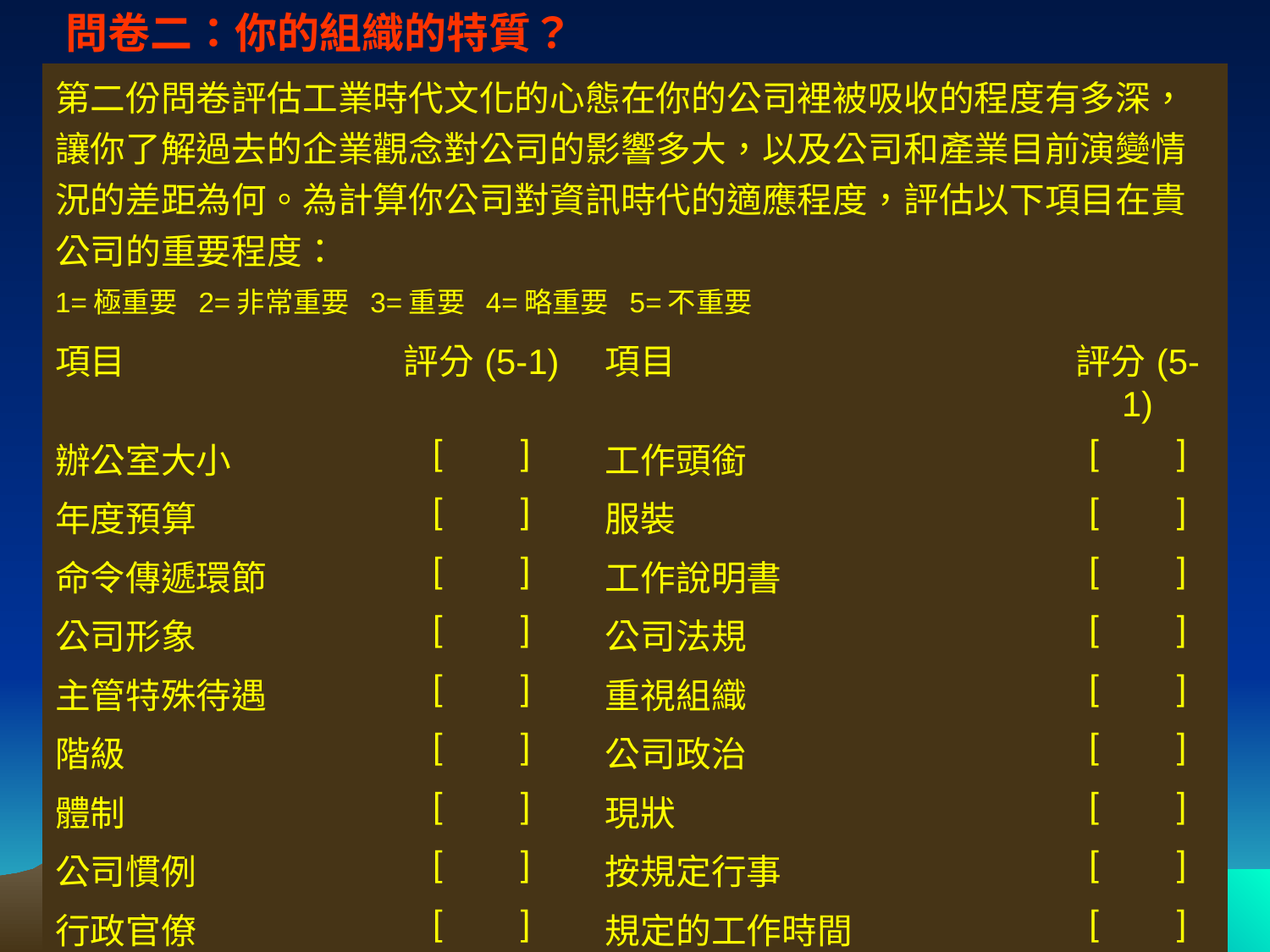

問卷二：你的組織的特質？
| 第二份問卷評估工業時代文化的心態在你的公司裡被吸收的程度有多深，讓你了解過去的企業觀念對公司的影響多大，以及公司和產業目前演變情況的差距為何。為計算你公司對資訊時代的適應程度，評估以下項目在貴公司的重要程度： 1=極重要 2=非常重要 3=重要 4=略重要 5=不重要 |  |  |  |
| --- | --- | --- | --- |
| 項目 | 評分(5-1) | 項目 | 評分(5-1) |
| 辦公室大小 | [ ] | 工作頭銜 | [ ] |
| 年度預算 | [ ] | 服裝 | [ ] |
| 命令傳遞環節 | [ ] | 工作說明書 | [ ] |
| 公司形象 | [ ] | 公司法規 | [ ] |
| 主管特殊待遇 | [ ] | 重視組織 | [ ] |
| 階級 | [ ] | 公司政治 | [ ] |
| 體制 | [ ] | 現狀 | [ ] |
| 公司慣例 | [ ] | 按規定行事 | [ ] |
| 行政官僚 | [ ] | 規定的工作時間 | [ ] |
| 詳盡的長期計劃 | [ ] | 主管管理的員工人數 | [ ] |
| 電子精英，天下 |  |  |  |
3